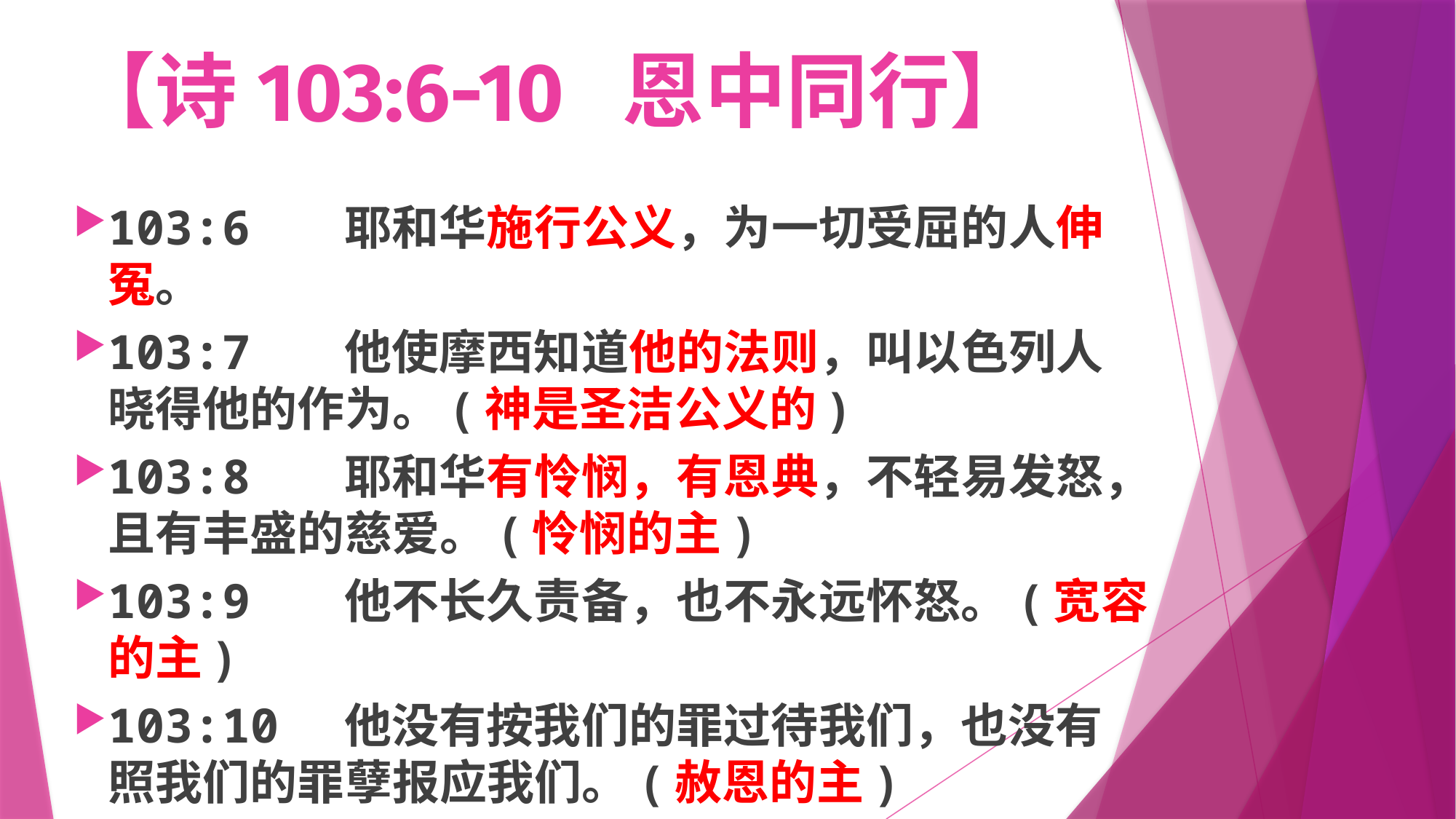

# 【诗103:6-10  恩中同行】
103:6   耶和华施行公义，为一切受屈的人伸冤。
103:7   他使摩西知道他的法则，叫以色列人晓得他的作为。(神是圣洁公义的)
103:8   耶和华有怜悯，有恩典，不轻易发怒，且有丰盛的慈爱。(怜悯的主)
103:9   他不长久责备，也不永远怀怒。(宽容的主)
103:10  他没有按我们的罪过待我们，也没有照我们的罪孽报应我们。(赦恩的主)